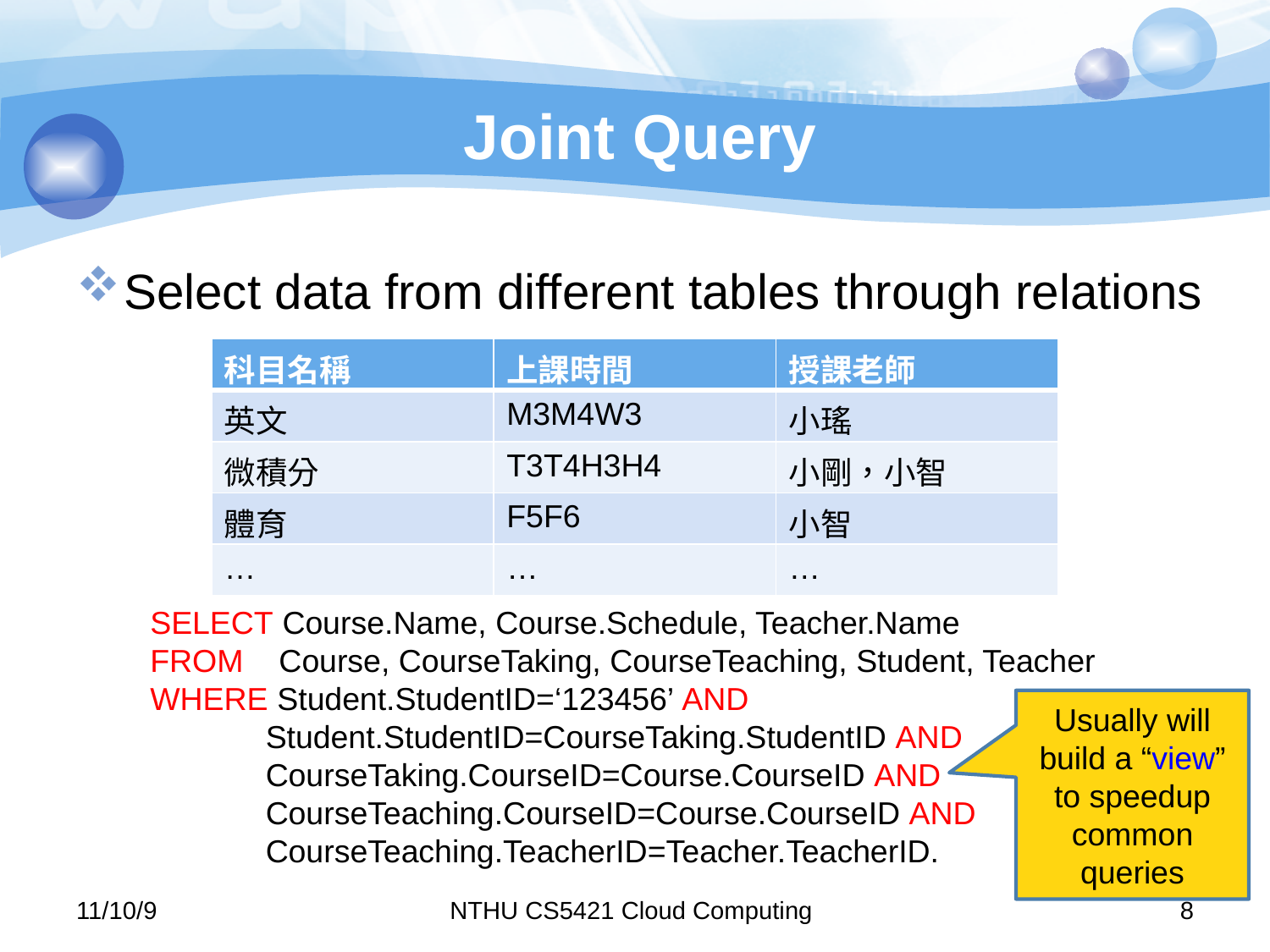

# Joint Query
Select data from different tables through relations
| 科目名稱 | 上課時間 | 授課老師 |
| --- | --- | --- |
| 英文 | M3M4W3 | 小瑤 |
| 微積分 | T3T4H3H4 | 小剛，小智 |
| 體育 | F5F6 | 小智 |
| … | … | … |
SELECT Course.Name, Course.Schedule, Teacher.Name
FROM    Course, CourseTaking, CourseTeaching, Student, Teacher
WHERE Student.StudentID=‘123456’ AND
             Student.StudentID=CourseTaking.StudentID AND
             CourseTaking.CourseID=Course.CourseID AND
             CourseTeaching.CourseID=Course.CourseID AND
             CourseTeaching.TeacherID=Teacher.TeacherID.
Usually will build a “view” to speedup common queries
11/10/9
NTHU CS5421 Cloud Computing
8